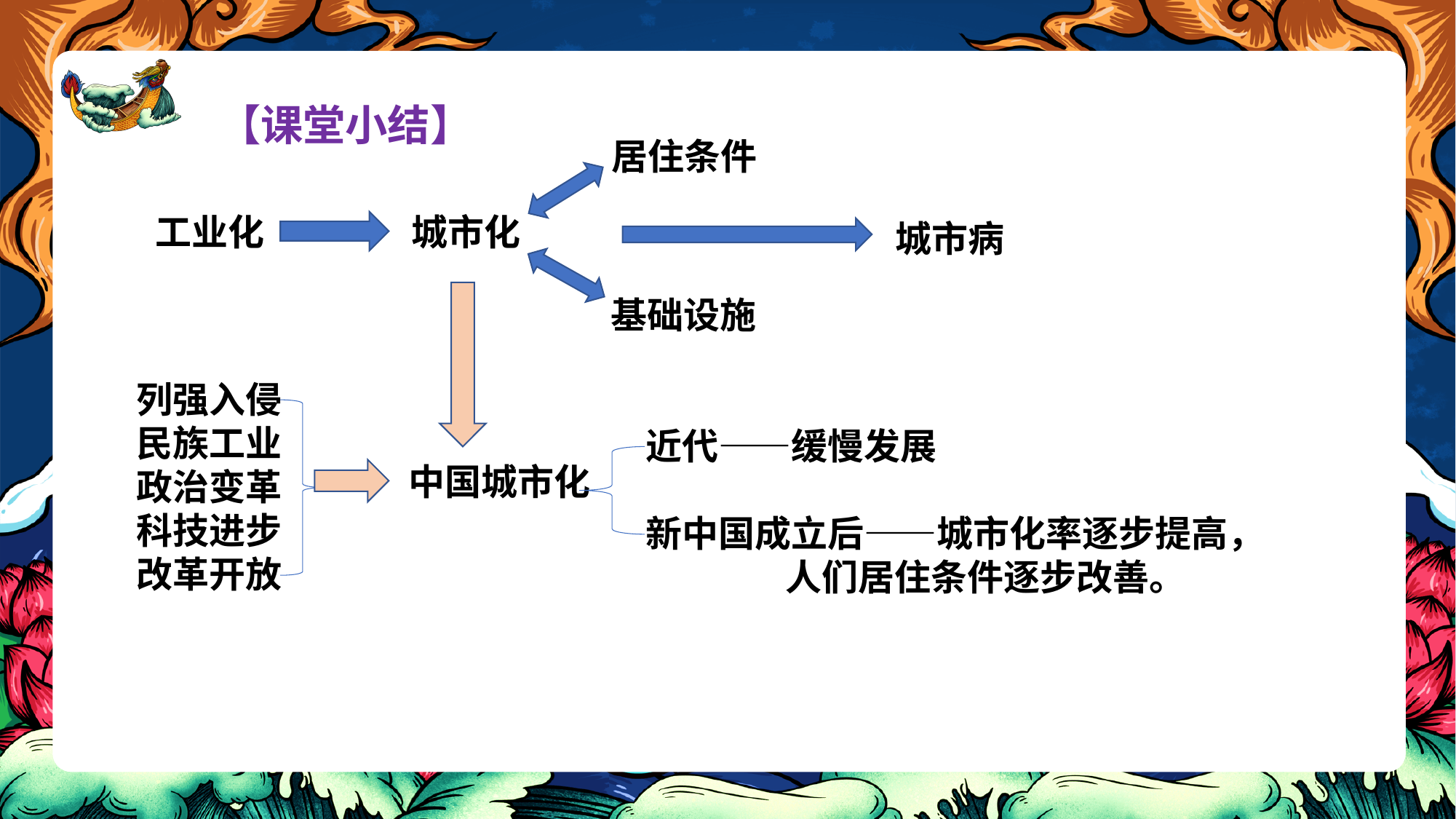

【课堂小结】
居住条件

工业化
城市化
城市病

基础设施

列强入侵
民族工业
政治变革
科技进步
改革开放

近代——缓慢发展

新中国成立后——城市化率逐步提高，
                人们居住条件逐步改善。

中国城市化